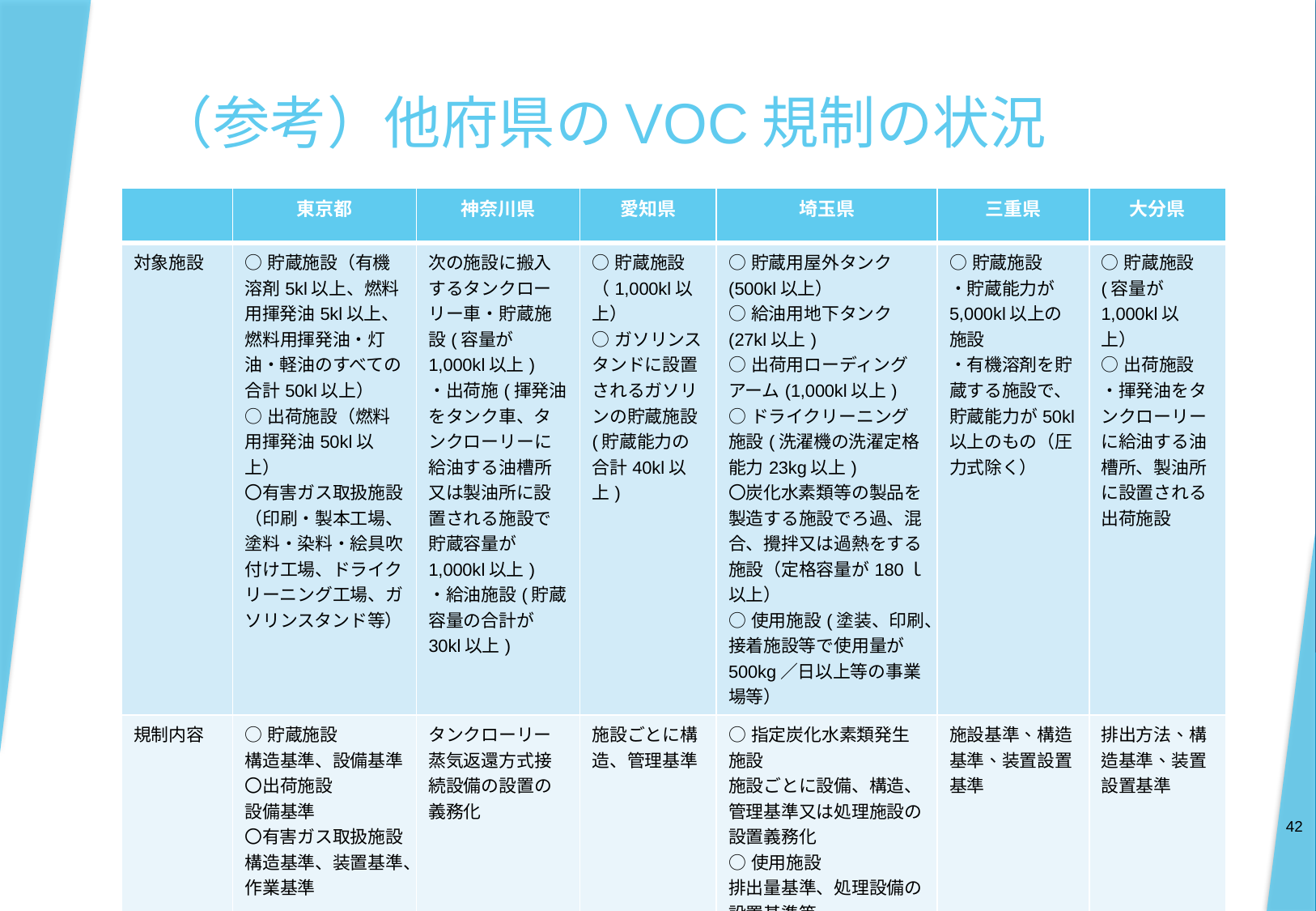

# （参考）他府県のVOC規制の状況
|  | 東京都 | 神奈川県 | 愛知県 | 埼玉県 | 三重県 | 大分県 |
| --- | --- | --- | --- | --- | --- | --- |
| 対象施設 | ○貯蔵施設（有機溶剤5kl以上、燃料用揮発油5kl以上、燃料用揮発油・灯油・軽油のすべての合計50kl以上） ○出荷施設（燃料用揮発油50kl以上） 〇有害ガス取扱施設（印刷・製本工場、塗料・染料・絵具吹付け工場、ドライクリーニング工場、ガソリンスタンド等） | 次の施設に搬入するタンクローリー車・貯蔵施設(容量が1,000kl以上) ・出荷施(揮発油をタンク車、タンクローリーに給油する油槽所又は製油所に設置される施設で貯蔵容量が1,000kl以上) ・給油施設(貯蔵容量の合計が30kl以上) | ○貯蔵施設（1,000kl以上） ○ガソリンスタンドに設置 されるガソリンの貯蔵施設(貯蔵能力の合計40kl以上) | ○貯蔵用屋外タンク(500kl以上） ○給油用地下タンク(27kl以上) ○出荷用ローディングアーム(1,000kl以上) ○ドライクリーニング施設(洗濯機の洗濯定格能力23kg以上) 〇炭化水素類等の製品を製造する施設でろ過、混合、攪拌又は過熱をする施設（定格容量が180ｌ以上） ○使用施設(塗装、印刷、接着施設等で使用量が500kg／日以上等の事業場等） | ○貯蔵施設 ・貯蔵能力が5,000kl以上の施設 ・有機溶剤を貯蔵する施設で、貯蔵能力が50kl以上のもの（圧力式除く） | ○貯蔵施設(容量が1,000kl以上） ○出荷施設 ・揮発油をタンクローリーに給油する油槽所、製油所に設置される出荷施設 |
| 規制内容 | ○貯蔵施設 構造基準、設備基準 〇出荷施設 設備基準 〇有害ガス取扱施設 構造基準、装置基準、作業基準 | タンクローリー蒸気返還方式接続設備の設置の義務化 | 施設ごとに構造、管理基準 | ○指定炭化水素類発生施設 施設ごとに設備、構造、管理基準又は処理施設の設置義務化 ○使用施設 排出量基準、処理設備の設置基準等 | 施設基準、構造基準、装置設置基準 | 排出方法、構造基準、装置設置基準 |

42